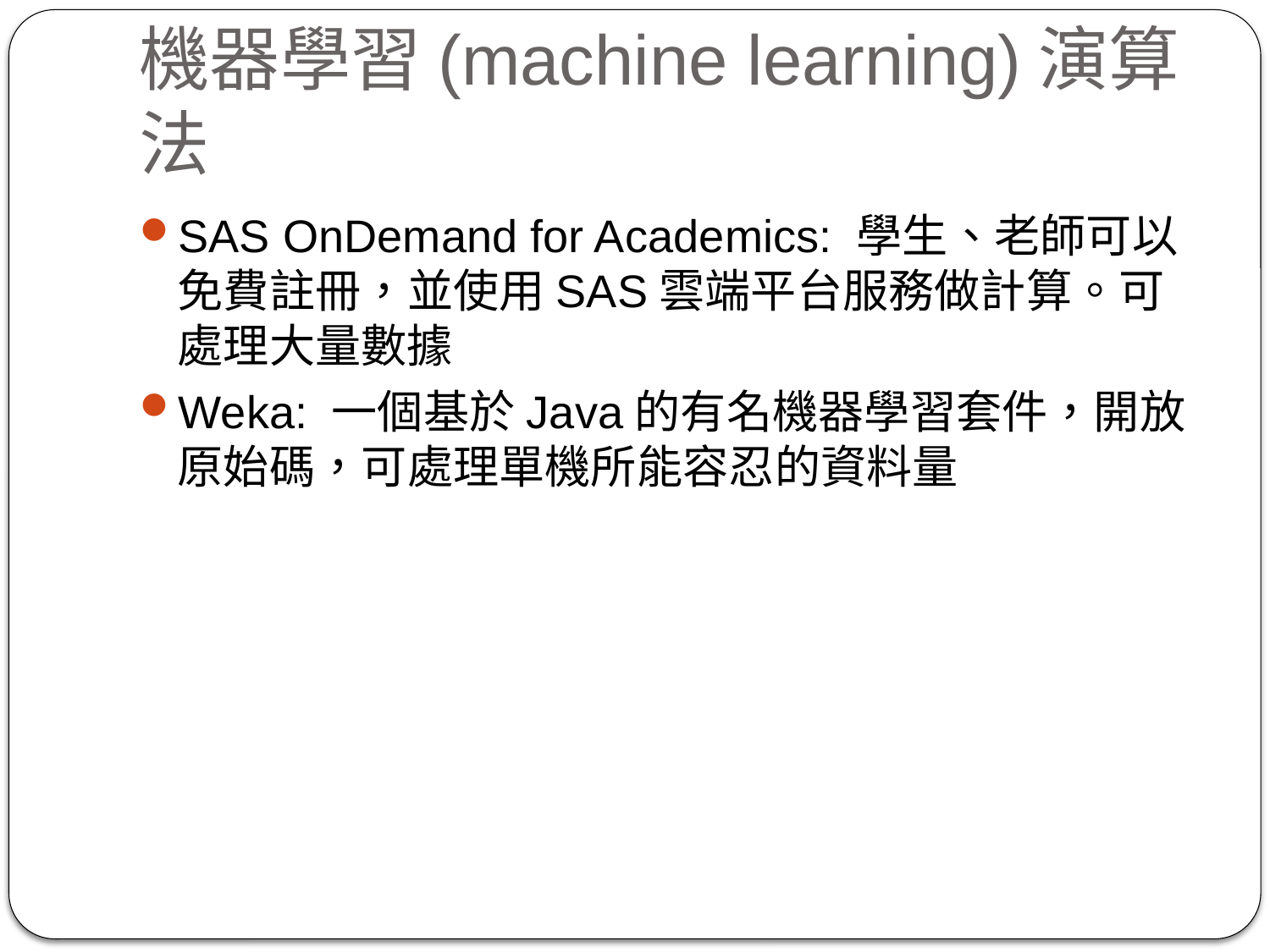

# 機器學習(machine learning)演算法
SAS OnDemand for Academics: 學生、老師可以免費註冊，並使用SAS雲端平台服務做計算。可處理大量數據
Weka: 一個基於Java的有名機器學習套件，開放原始碼，可處理單機所能容忍的資料量